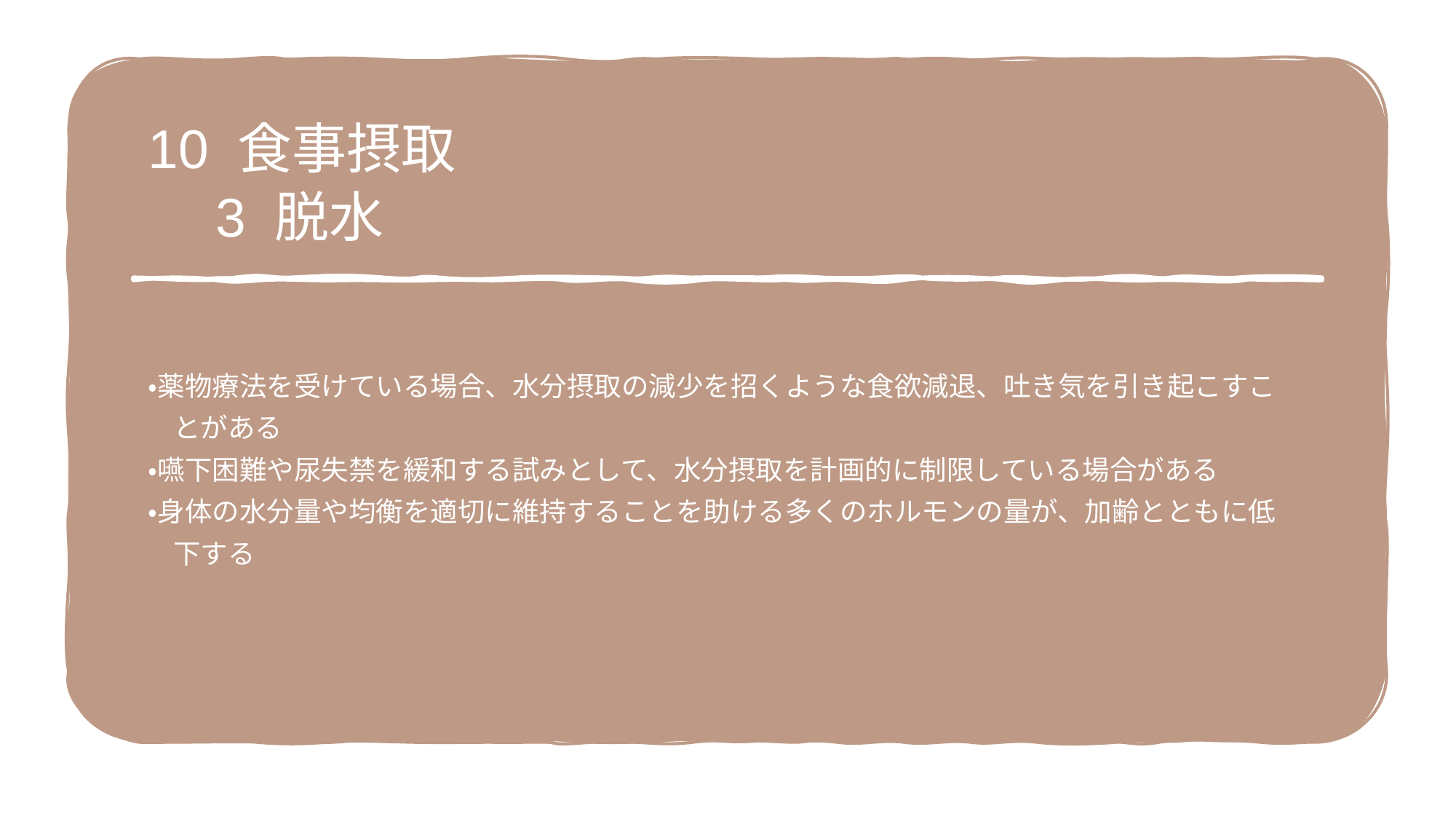

10 食事摂取
　3 脱水

・薬物療法を受けている場合、水分摂取の減少を招くような食欲減退、吐き気を引き起こすこ
   とがある
・嚥下困難や尿失禁を緩和する試みとして、水分摂取を計画的に制限している場合がある
・身体の水分量や均衡を適切に維持することを助ける多くのホルモンの量が、加齢とともに低
   下する